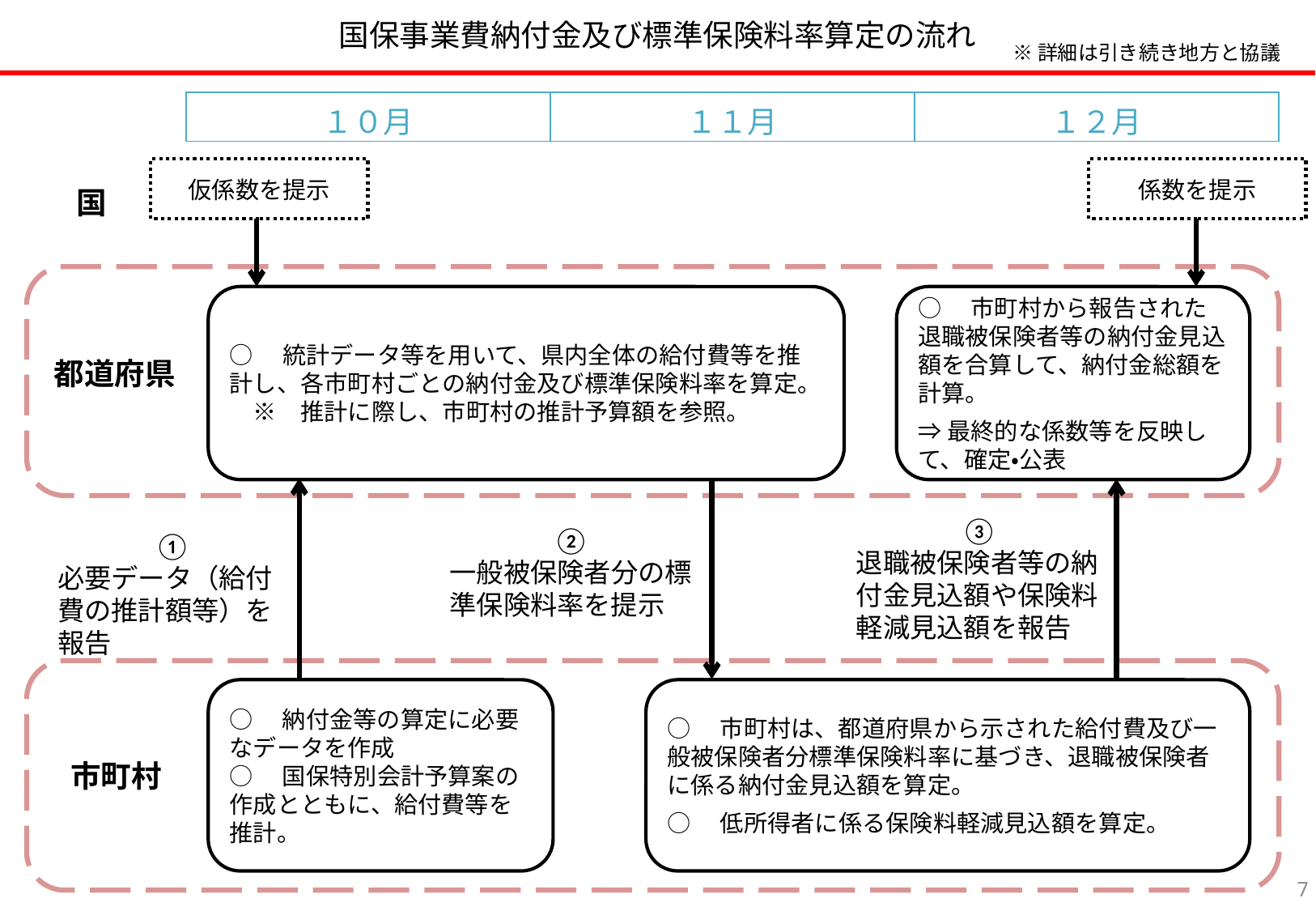

# 国保事業費納付金及び標準保険料率算定の流れ
※詳細は引き続き地方と協議
| １０月 | １１月 | １２月 |
| --- | --- | --- |
仮係数を提示
係数を提示
国

○　統計データ等を用いて、県内全体の給付費等を推計し、各市町村ごとの納付金及び標準保険料率を算定。
　※　推計に際し、市町村の推計予算額を参照。
○　市町村から報告された退職被保険者等の納付金見込額を合算して、納付金総額を計算。
⇒最終的な係数等を反映して、確定・公表
都道府県
③
退職被保険者等の納付金見込額や保険料軽減見込額を報告
②
一般被保険者分の標準保険料率を提示
①
必要データ（給付費の推計額等）を報告

○　納付金等の算定に必要なデータを作成
○　国保特別会計予算案の作成とともに、給付費等を推計。
○　市町村は、都道府県から示された給付費及び一般被保険者分標準保険料率に基づき、退職被保険者に係る納付金見込額を算定。
○　低所得者に係る保険料軽減見込額を算定。
市町村
7